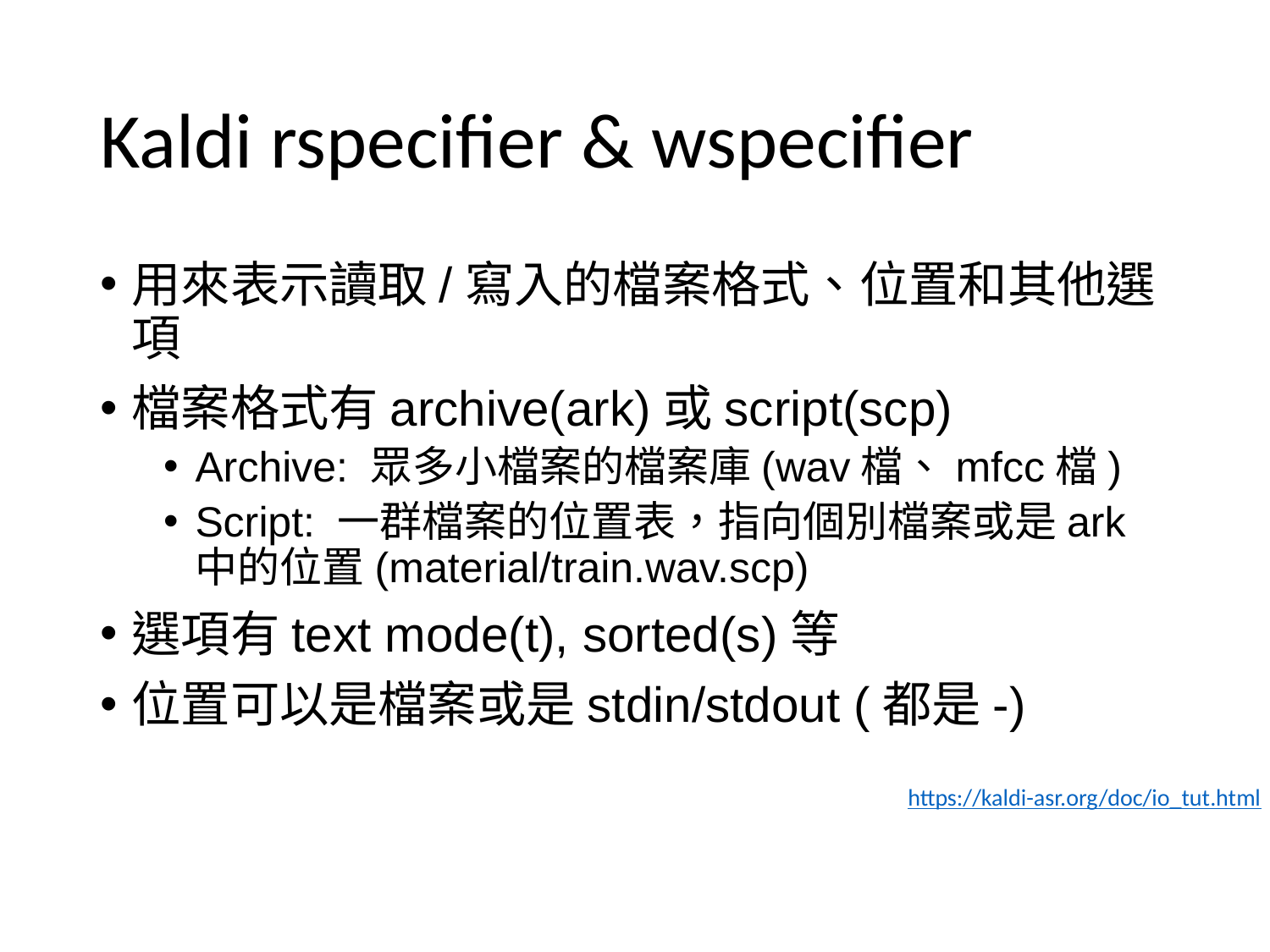

# Kaldi rspecifier & wspecifier
用來表示讀取/寫入的檔案格式、位置和其他選項
檔案格式有archive(ark)或script(scp)
Archive: 眾多小檔案的檔案庫(wav檔、mfcc檔)
Script: 一群檔案的位置表，指向個別檔案或是ark中的位置(material/train.wav.scp)
選項有text mode(t), sorted(s)等
位置可以是檔案或是stdin/stdout (都是-)

https://kaldi-asr.org/doc/io_tut.html